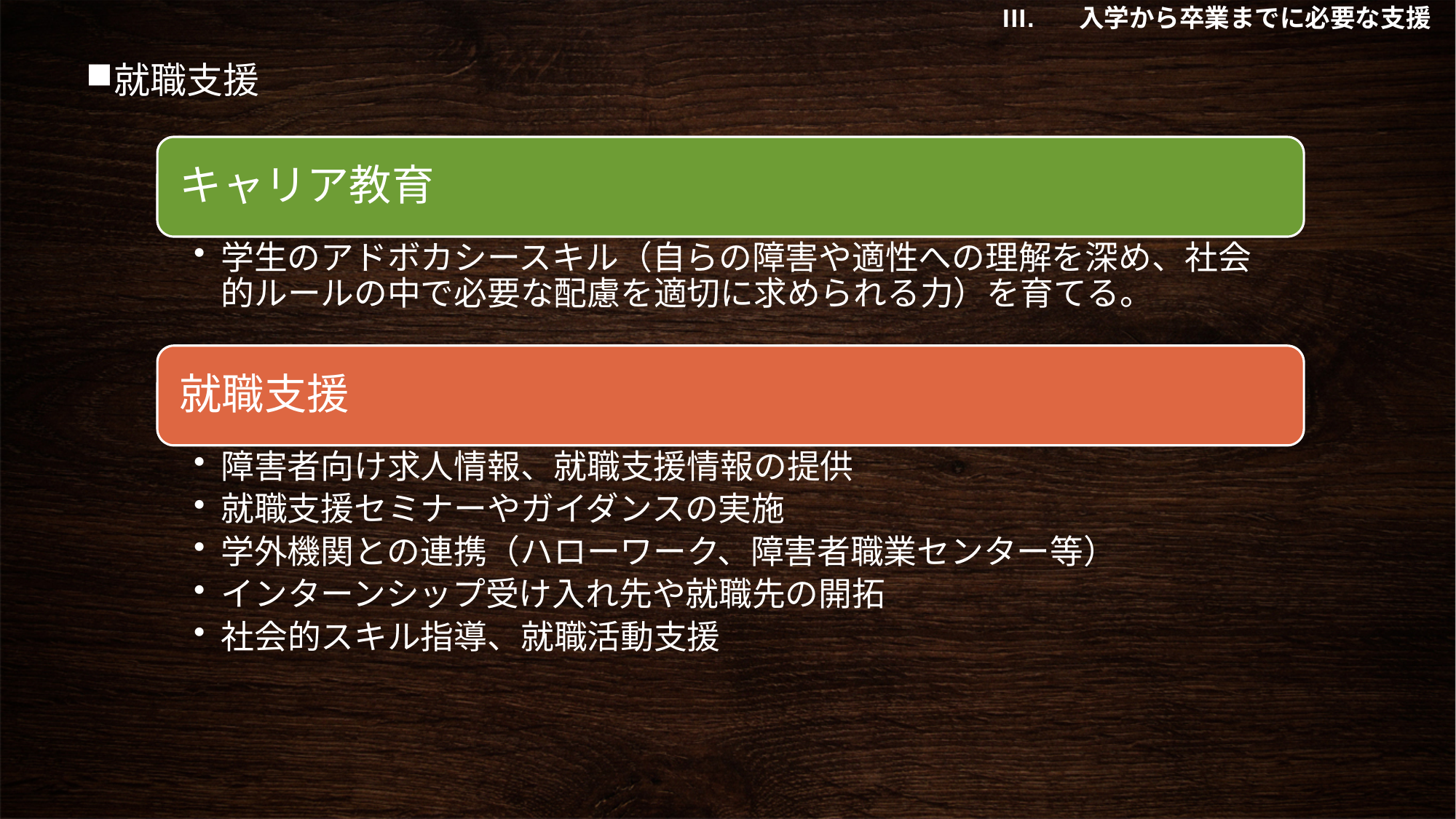

入学から卒業までに必要な支援
就職支援
キャリア教育
学生のアドボカシースキル（自らの障害や適性への理解を深め、社会的ルールの中で必要な配慮を適切に求められる力）を育てる。
就職支援
障害者向け求人情報、就職支援情報の提供
就職支援セミナーやガイダンスの実施
学外機関との連携（ハローワーク、障害者職業センター等）
インターンシップ受け入れ先や就職先の開拓
社会的スキル指導、就職活動支援